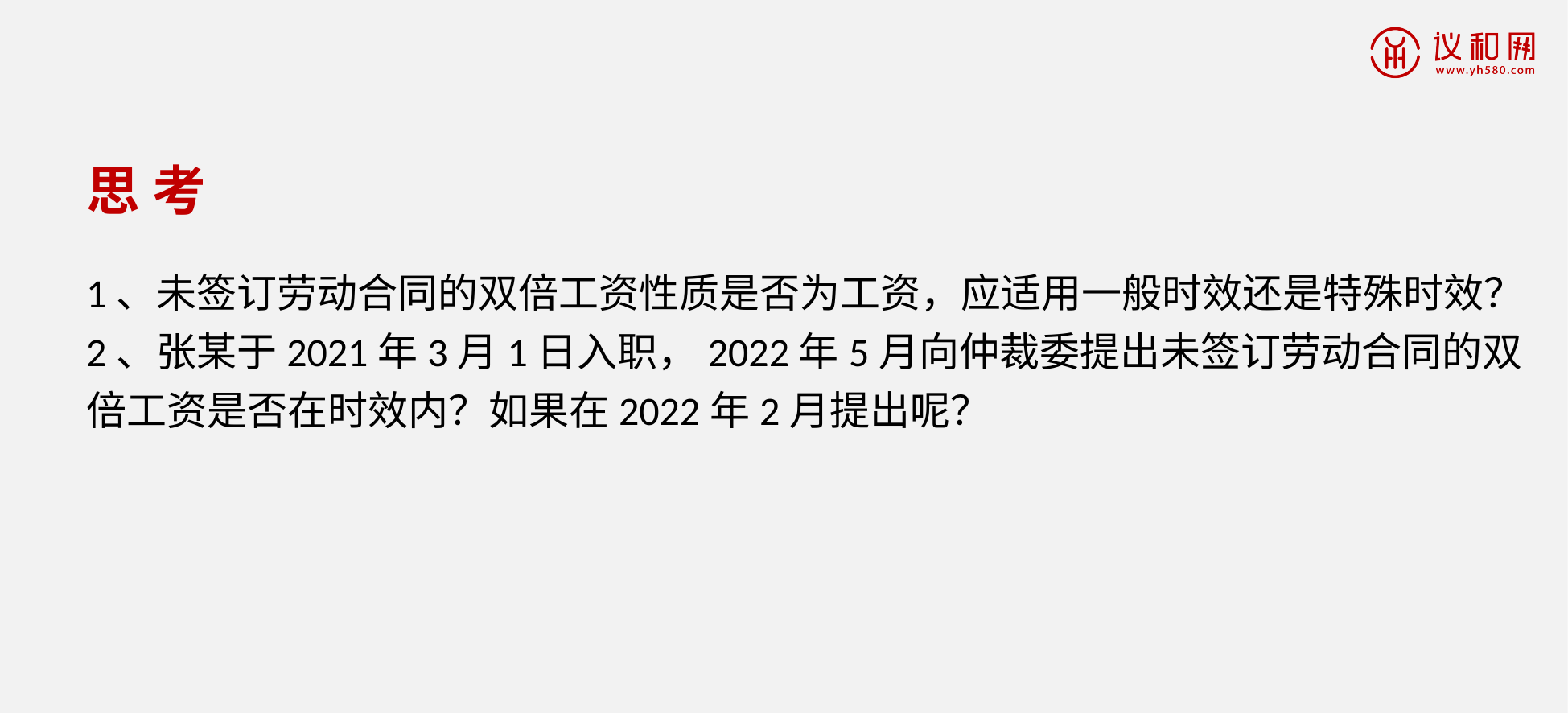

思 考

1、未签订劳动合同的双倍工资性质是否为工资，应适用一般时效还是特殊时效？
2、张某于2021年3月1日入职，2022年5月向仲裁委提出未签订劳动合同的双倍工资是否在时效内？如果在2022年2月提出呢？